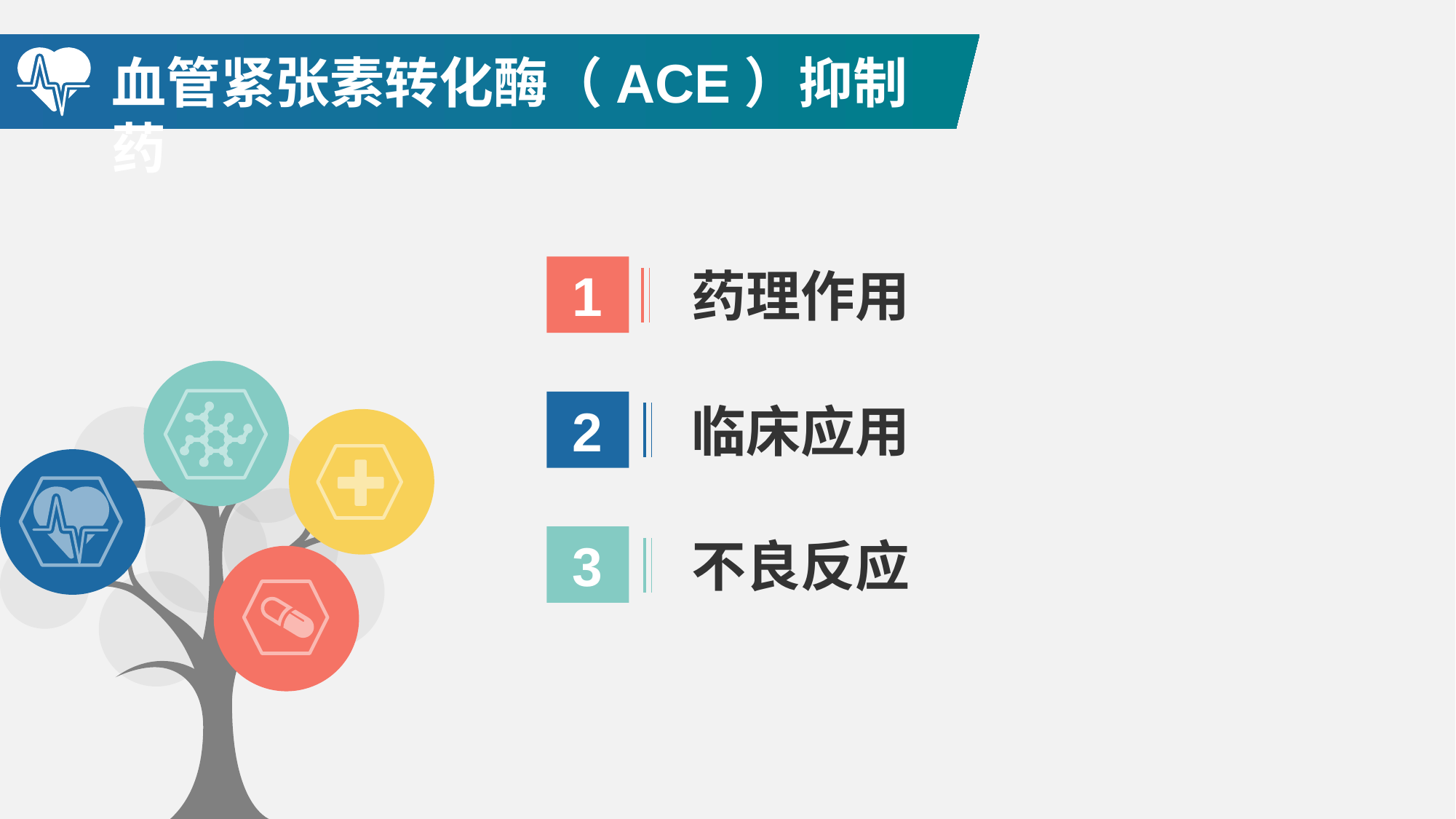

血管紧张素转化酶（ACE）抑制药

 1
药理作用

 2
临床应用

 3
不良反应